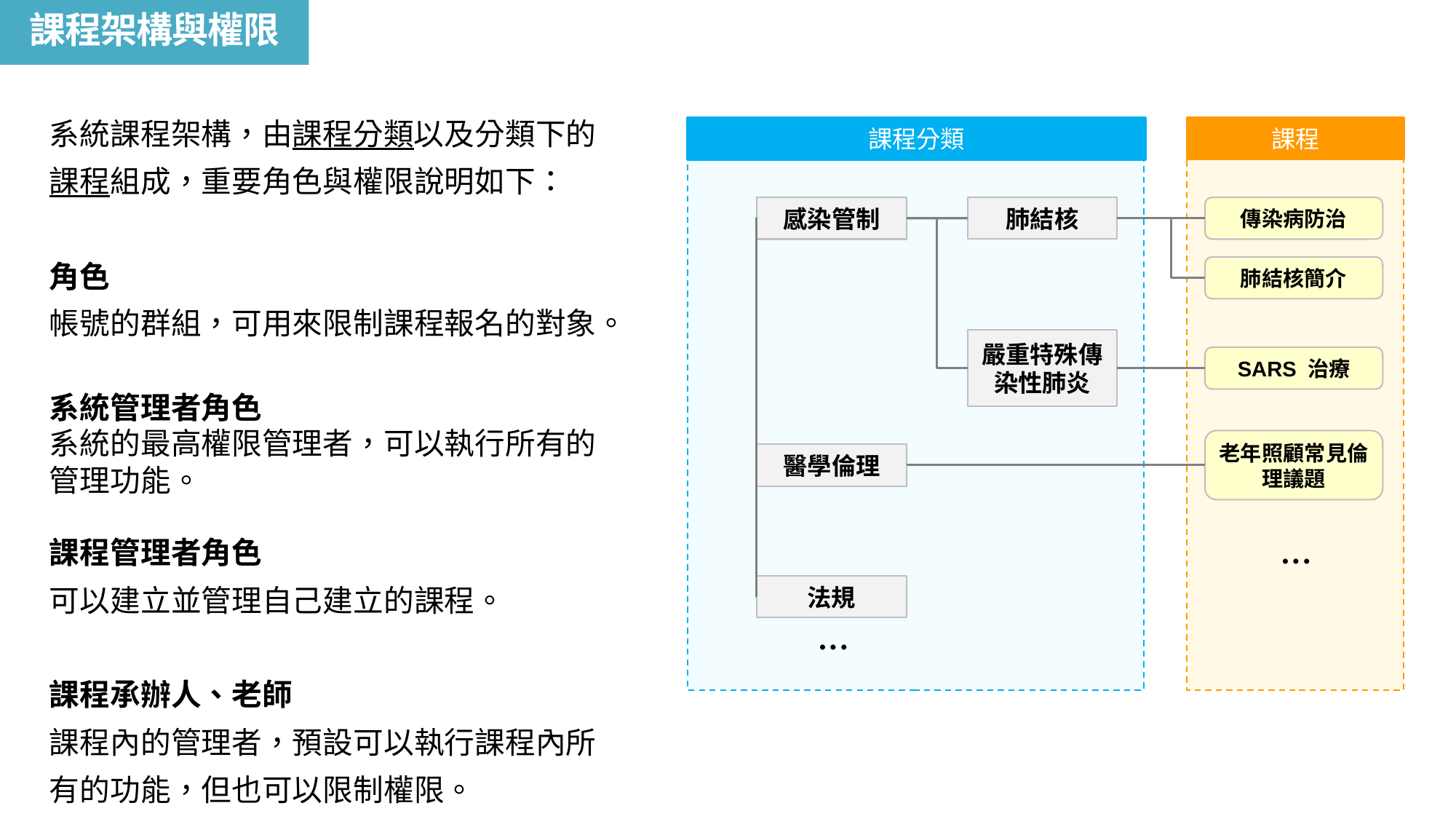

課程架構與權限

系統課程架構，由課程分類以及分類下的課程組成，重要角色與權限說明如下：

角色
帳號的群組，可用來限制課程報名的對象。

系統管理者角色
系統的最高權限管理者，可以執行所有的管理功能。

課程管理者角色
可以建立並管理自己建立的課程。

課程承辦人、老師
課程內的管理者，預設可以執行課程內所有的功能，但也可以限制權限。
課程分類

課程
肺結核
傳染病防治
感染管制
肺結核簡介
嚴重特殊傳染性肺炎
SARS 治療
老年照顧常見倫理議題
醫學倫理
…
法規
…